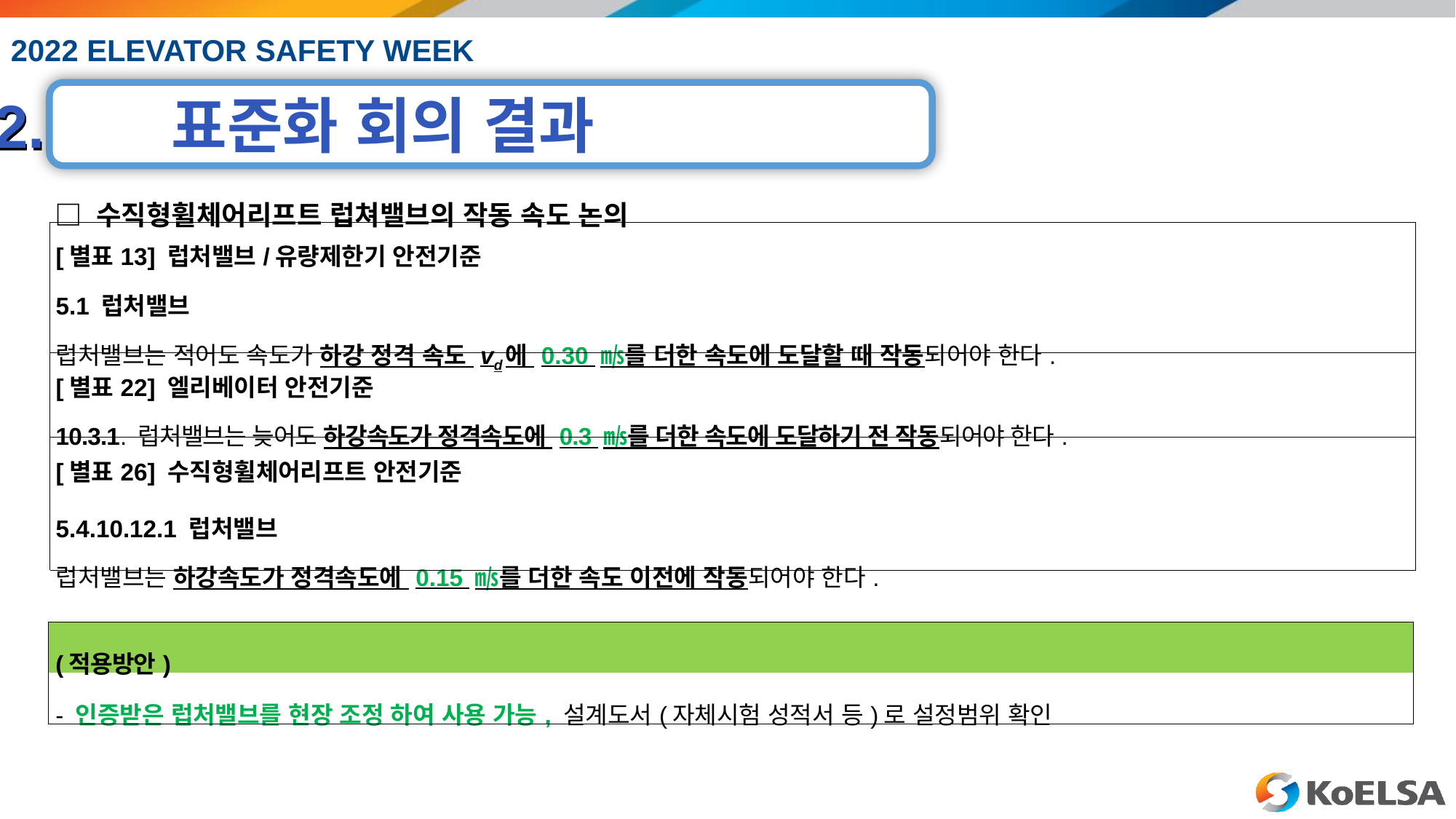

□ 수직형휠체어리프트 럽쳐밸브의 작동 속도 논의
|  |
| --- |
| [별표13] 럽처밸브/유량제한기 안전기준 5.1 럽처밸브 럽처밸브는 적어도 속도가 하강 정격 속도 vd에 0.30 ㎧를 더한 속도에 도달할 때 작동되어야 한다. |
| [별표22] 엘리베이터 안전기준 10.3.1. 럽처밸브는 늦어도 하강속도가 정격속도에 0.3 ㎧를 더한 속도에 도달하기 전 작동되어야 한다. |
| [별표26] 수직형휠체어리프트 안전기준 5.4.10.12.1 럽처밸브 럽처밸브는 하강속도가 정격속도에 0.15 ㎧를 더한 속도 이전에 작동되어야 한다. |

| (적용방안) |
| --- |
| - 인증받은 럽처밸브를 현장 조정 하여 사용 가능, 설계도서(자체시험 성적서 등)로 설정범위 확인 |